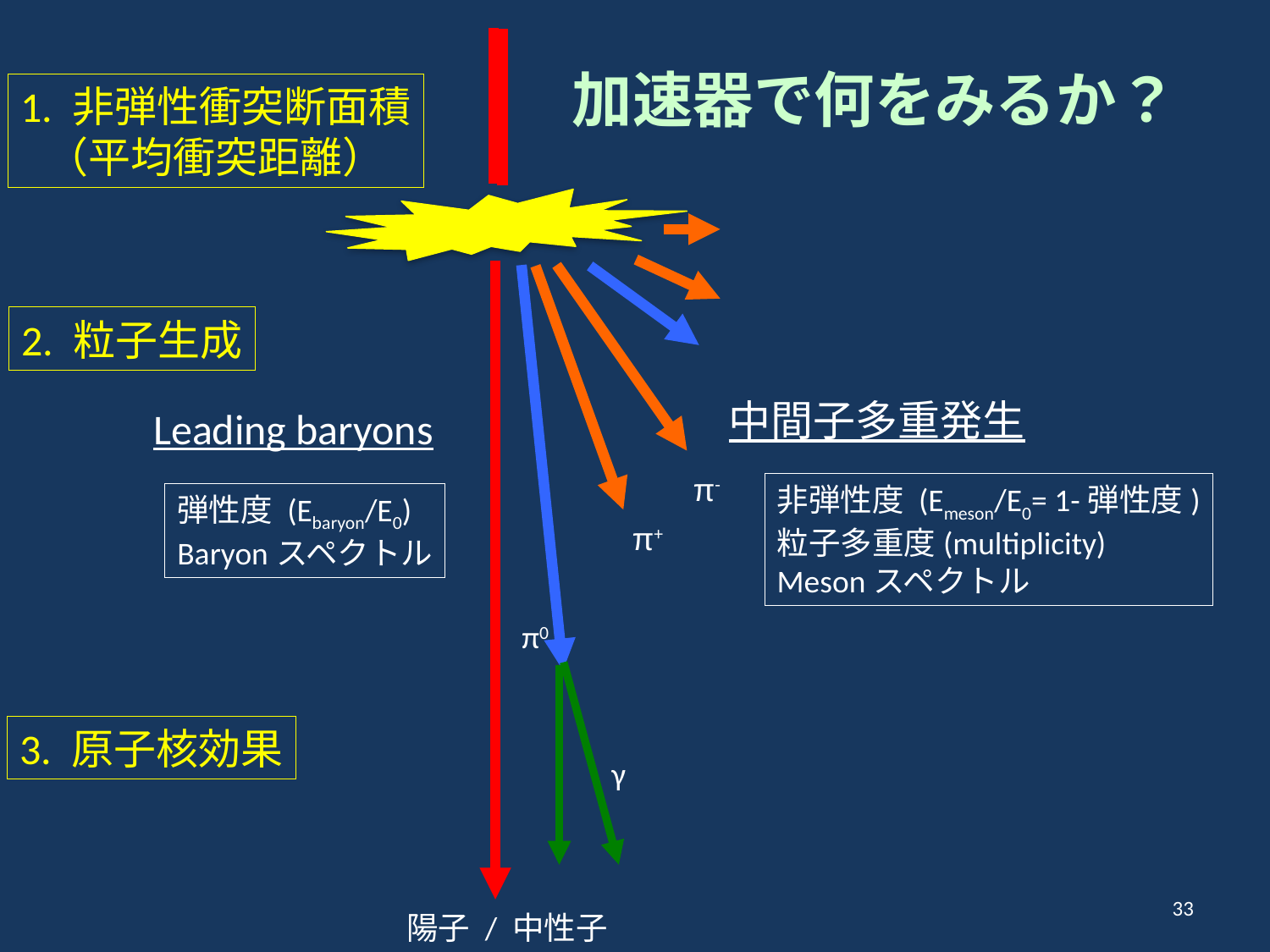

π-
π+
π0
γ
陽子 / 中性子
# 加速器で何をみるか？
1. 非弾性衝突断面積
（平均衝突距離）
2. 粒子生成
中間子多重発生
Leading baryons
非弾性度 (Emeson/E0= 1-弾性度)
粒子多重度(multiplicity)
Mesonスペクトル
弾性度 (Ebaryon/E0)
Baryonスペクトル
3. 原子核効果
33